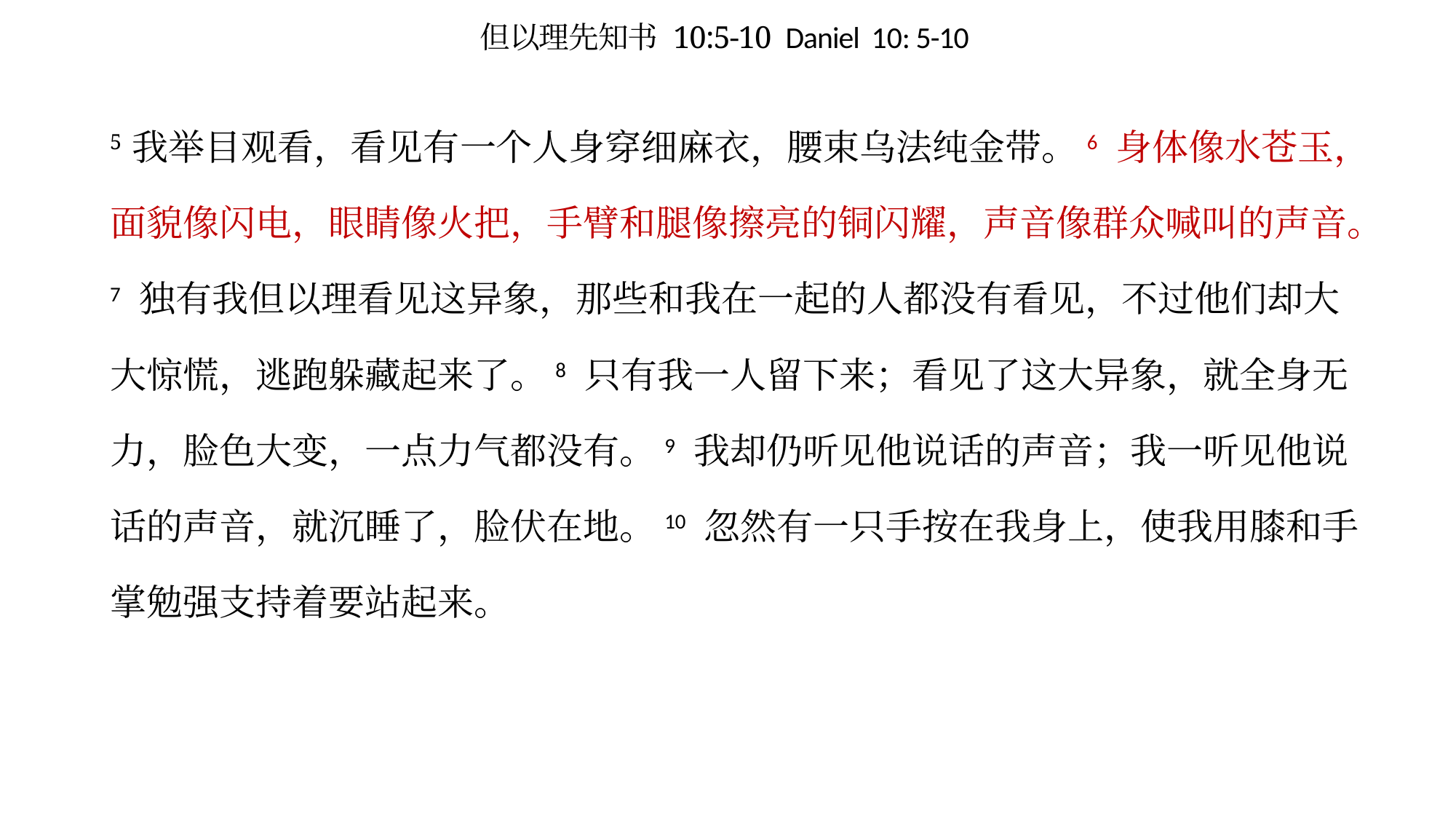

# 但以理先知书 10:5-10  Daniel  10: 5-10
5 我举目观看，看见有一个人身穿细麻衣，腰束乌法纯金带。6 身体像水苍玉，面貌像闪电，眼睛像火把，手臂和腿像擦亮的铜闪耀，声音像群众喊叫的声音。7 独有我但以理看见这异象，那些和我在一起的人都没有看见，不过他们却大大惊慌，逃跑躲藏起来了。8 只有我一人留下来；看见了这大异象，就全身无力，脸色大变，一点力气都没有。9 我却仍听见他说话的声音；我一听见他说话的声音，就沉睡了，脸伏在地。10 忽然有一只手按在我身上，使我用膝和手掌勉强支持着要站起来。